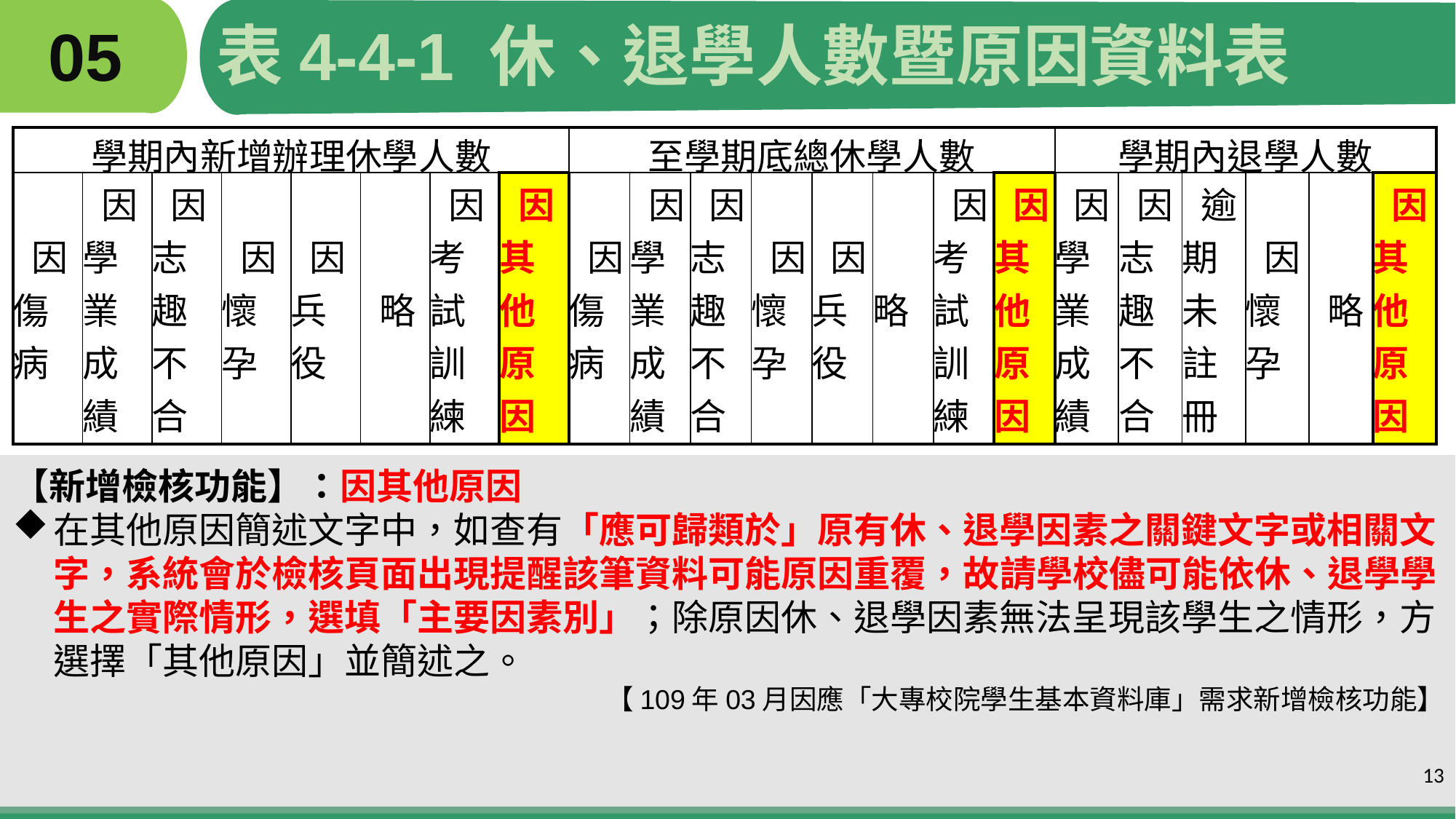

表4-4-1 休、退學人數暨原因資料表
# 05
| 學期內新增辦理休學人數 |  |  |  |  |  |  |  | 至學期底總休學人數 |  |  |  |  |  |  |  | 學期內退學人數 |  |  |  |  |  |
| --- | --- | --- | --- | --- | --- | --- | --- | --- | --- | --- | --- | --- | --- | --- | --- | --- | --- | --- | --- | --- | --- |
| 因傷病 | 因學業成績 | 因志趣不合 | 因懷孕 | 因兵役 | 略 | 因考試訓練 | 因其他原因 | 因傷病 | 因學業成績 | 因志趣不合 | 因懷孕 | 因兵役 | 略 | 因考試訓練 | 因其他原因 | 因學業成績 | 因志趣不合 | 逾期未註冊 | 因懷孕 | 略 | 因其他原因 |
【新增檢核功能】：因其他原因
在其他原因簡述文字中，如查有「應可歸類於」原有休、退學因素之關鍵文字或相關文字，系統會於檢核頁面出現提醒該筆資料可能原因重覆，故請學校儘可能依休、退學學生之實際情形，選填「主要因素別」；除原因休、退學因素無法呈現該學生之情形，方選擇「其他原因」並簡述之。
【109年03月因應「大專校院學生基本資料庫」需求新增檢核功能】

13